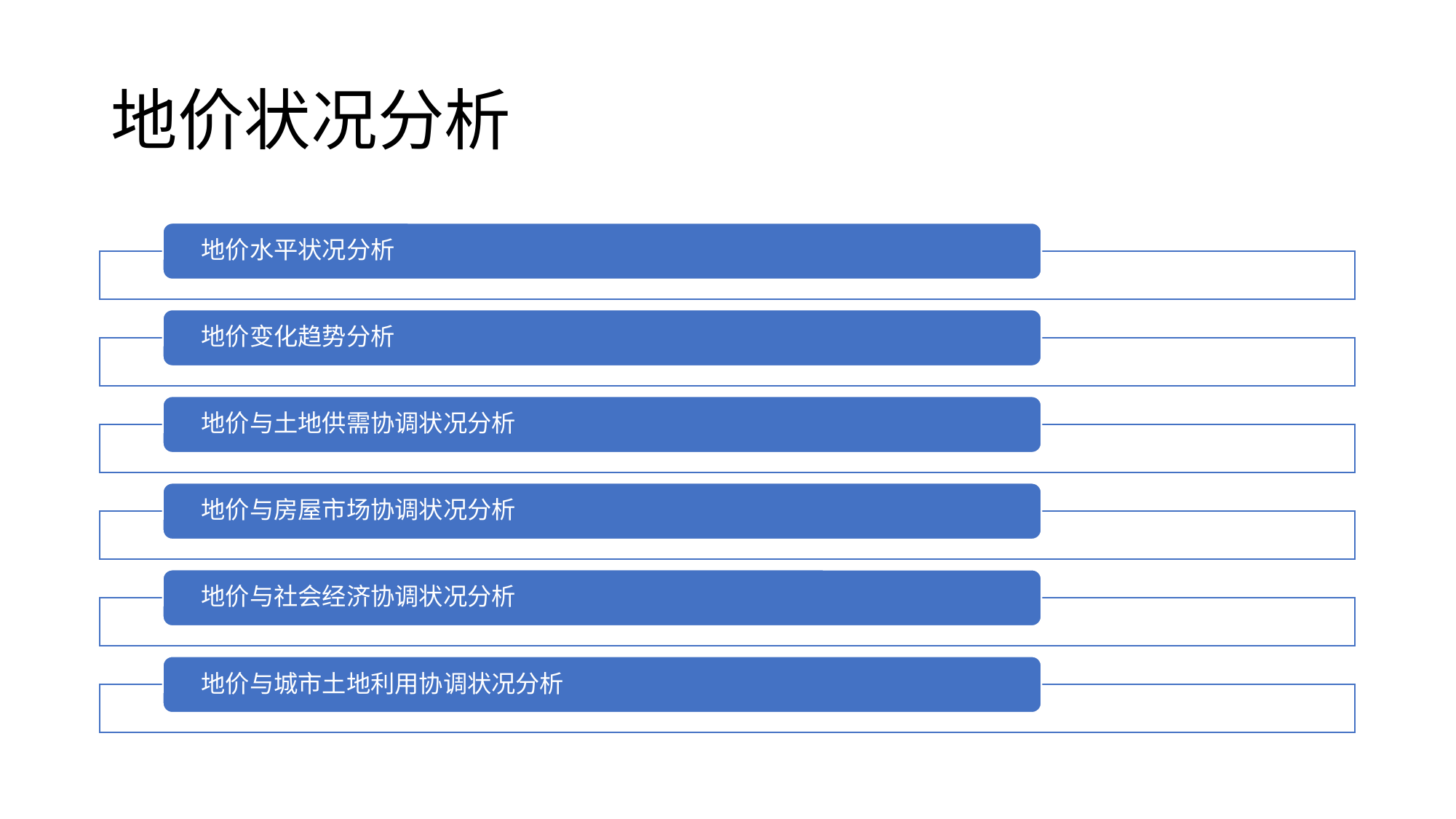

# 地价状况分析
地价水平状况分析
地价变化趋势分析
地价与土地供需协调状况分析
地价与房屋市场协调状况分析
地价与社会经济协调状况分析
地价与城市土地利用协调状况分析